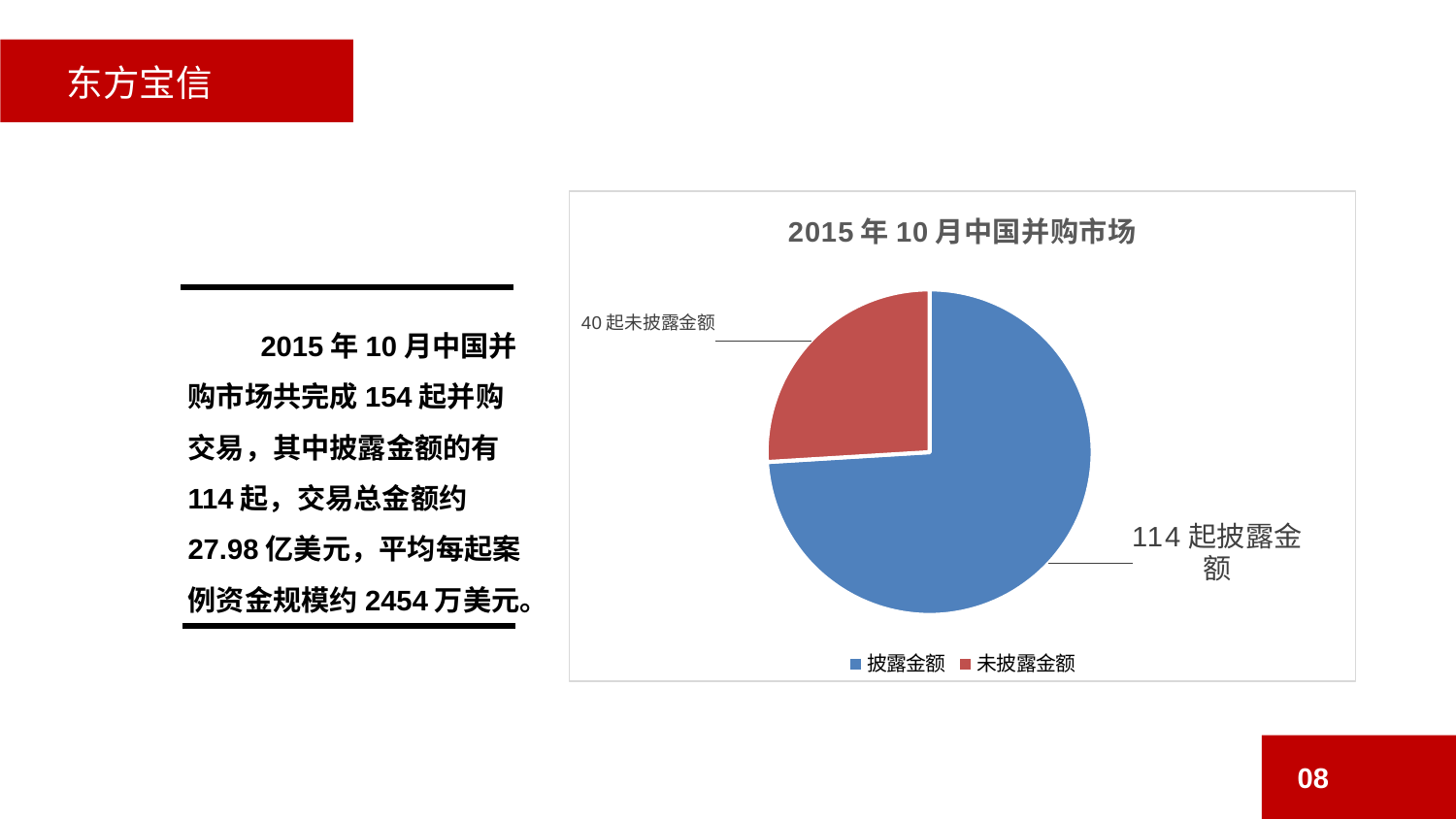

东方宝信

### Chart: 2015年10月中国并购市场

| Category |  |
|---|---|
| 披露金额 | 114.0 |
| 未披露金额 | 40.0 |
2015年10月中国并购市场共完成154起并购交易，其中披露金额的有114起，交易总金额约27.98亿美元，平均每起案例资金规模约2454万美元。

08